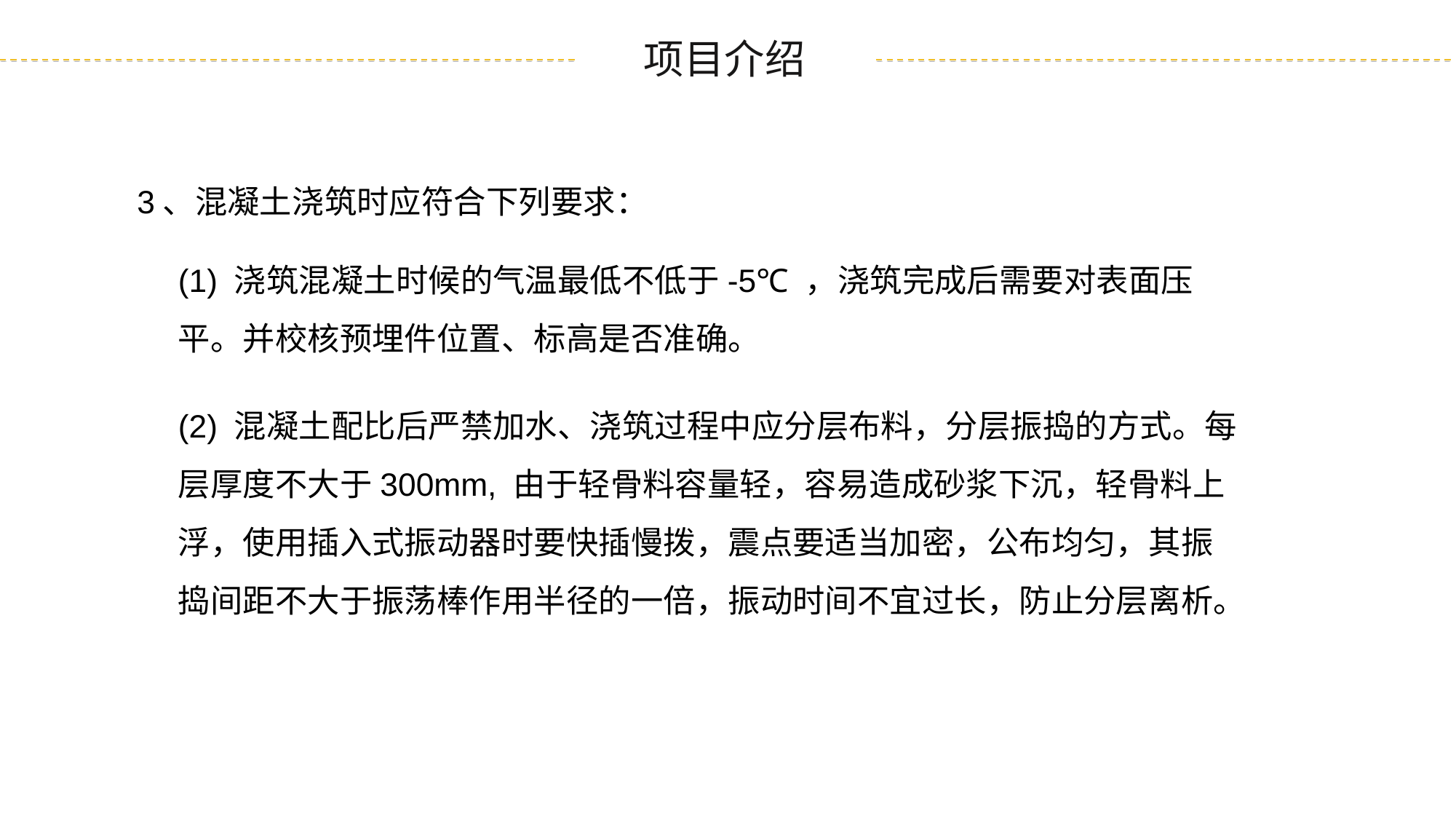

3、混凝土浇筑时应符合下列要求：
(1) 浇筑混凝土时候的气温最低不低于-5℃ ，浇筑完成后需要对表面压平。并校核预埋件位置、标高是否准确。
(2) 混凝土配比后严禁加水、浇筑过程中应分层布料，分层振捣的方式。每层厚度不大于300mm, 由于轻骨料容量轻，容易造成砂浆下沉，轻骨料上浮，使用插入式振动器时要快插慢拨，震点要适当加密，公布均匀，其振捣间距不大于振荡棒作用半径的一倍，振动时间不宜过长，防止分层离析。